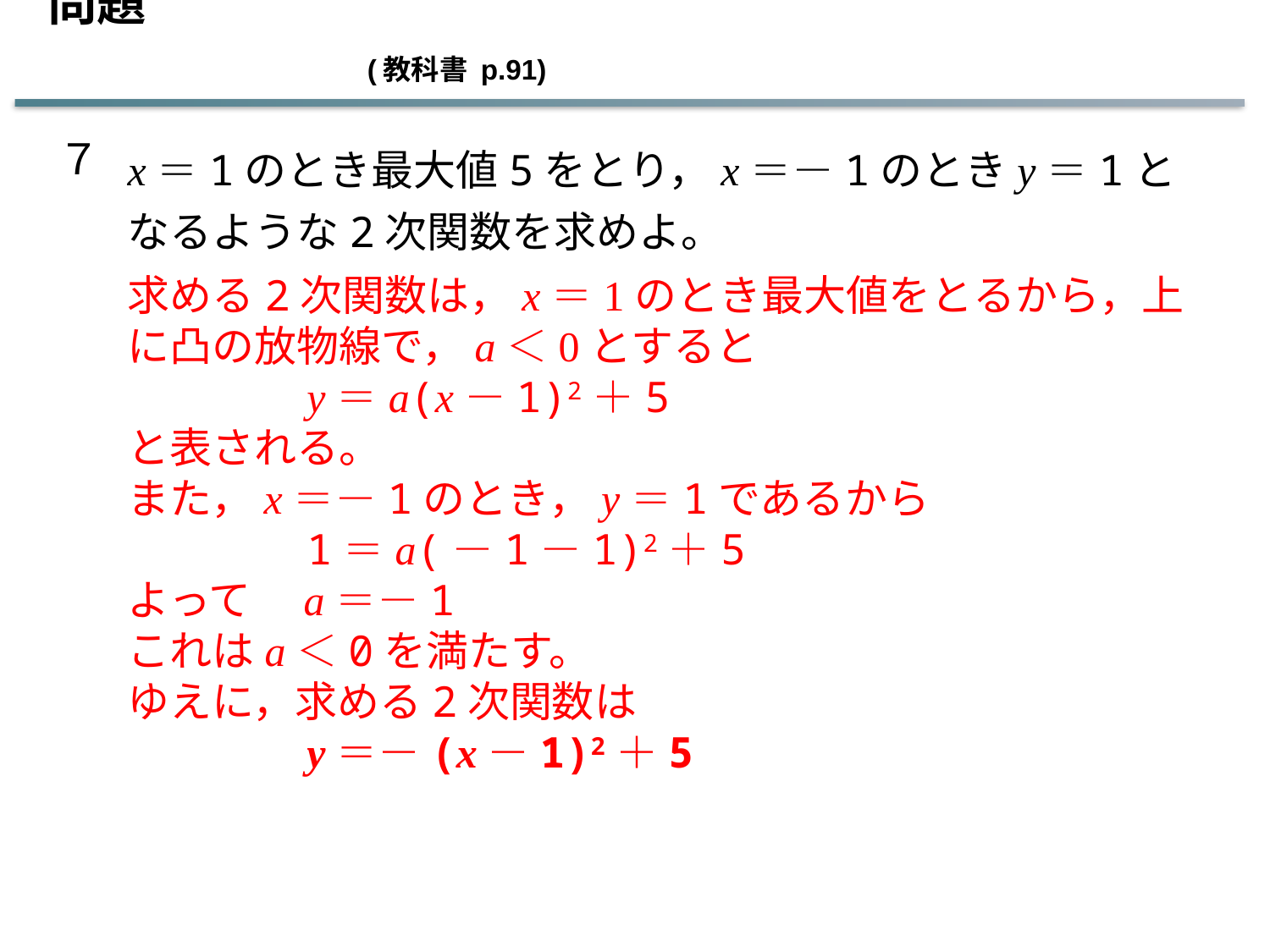

問題　　　　　　　　　　　　　　　　　　　　　　　　　　　 (教科書 p.91)

７
x＝1のとき最大値5をとり，x＝－1のときy＝1となるような2次関数を求めよ。
求める2次関数は，x＝1のとき最大値をとるから，上に凸の放物線で，a＜0とすると
　　　　y＝a(x－1)2＋5
と表される。
また，x＝－1のとき，y＝1であるから
　　　　1＝a(－1－1)2＋5
よって　a＝－1
これはa＜0を満たす。
ゆえに，求める2次関数は
　　　　y＝－(x－1)2＋5